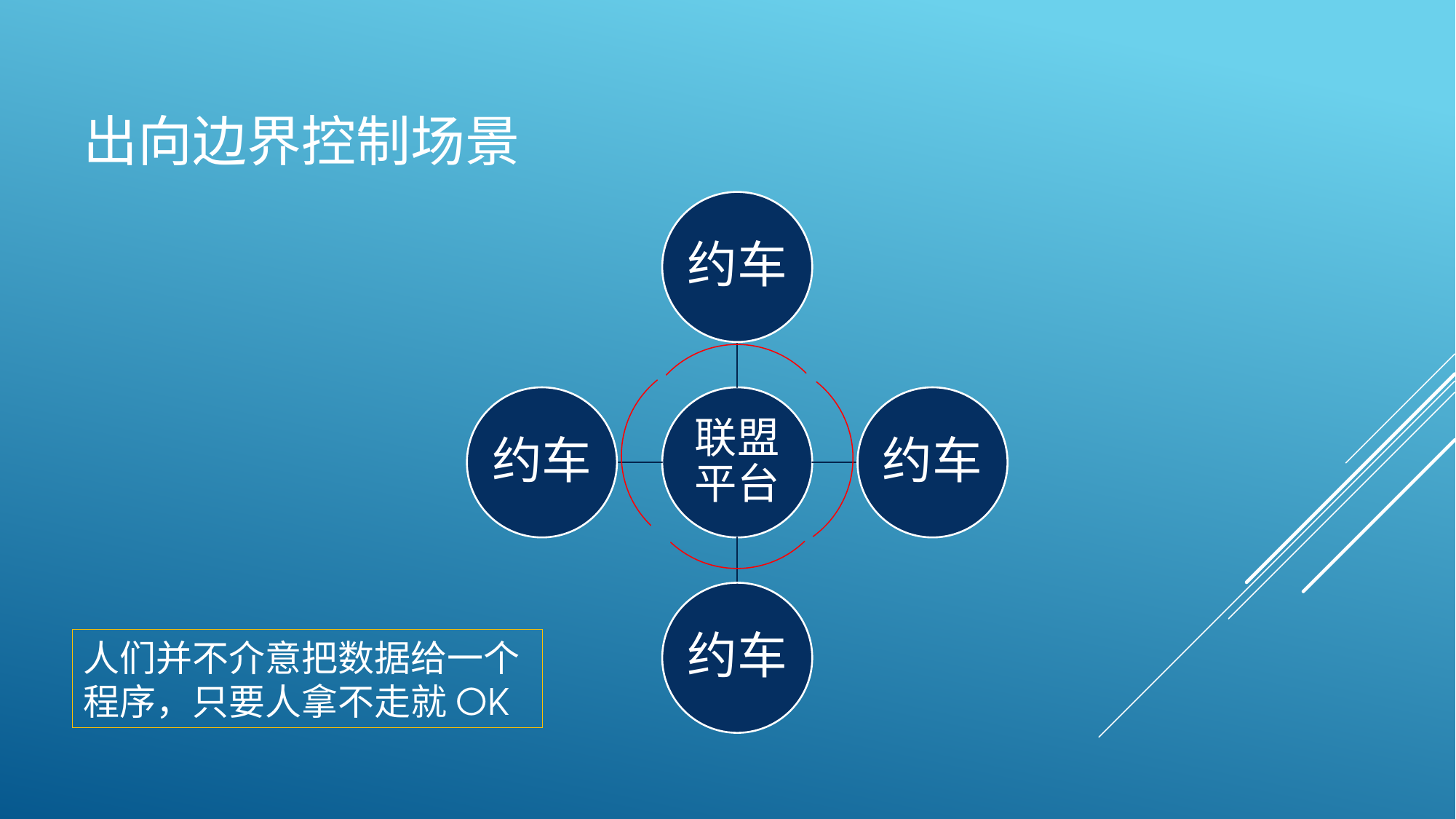

# 出向边界控制场景
联盟平台

约车

约车

约车

约车

人们并不介意把数据给一个程序，只要人拿不走就OK